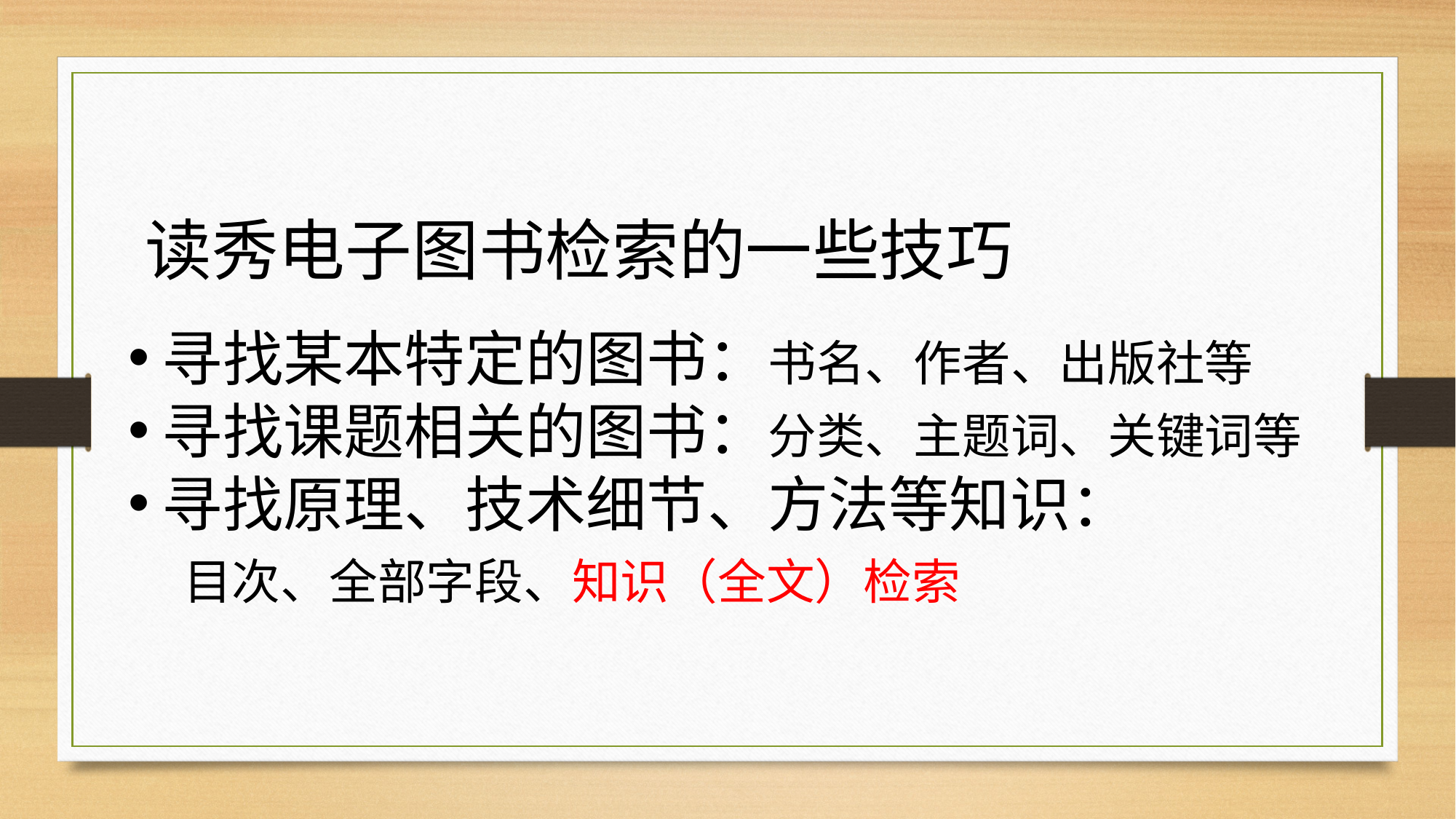

读秀电子图书检索的一些技巧
寻找某本特定的图书：书名、作者、出版社等
寻找课题相关的图书：分类、主题词、关键词等
寻找原理、技术细节、方法等知识：
   目次、全部字段、知识（全文）检索